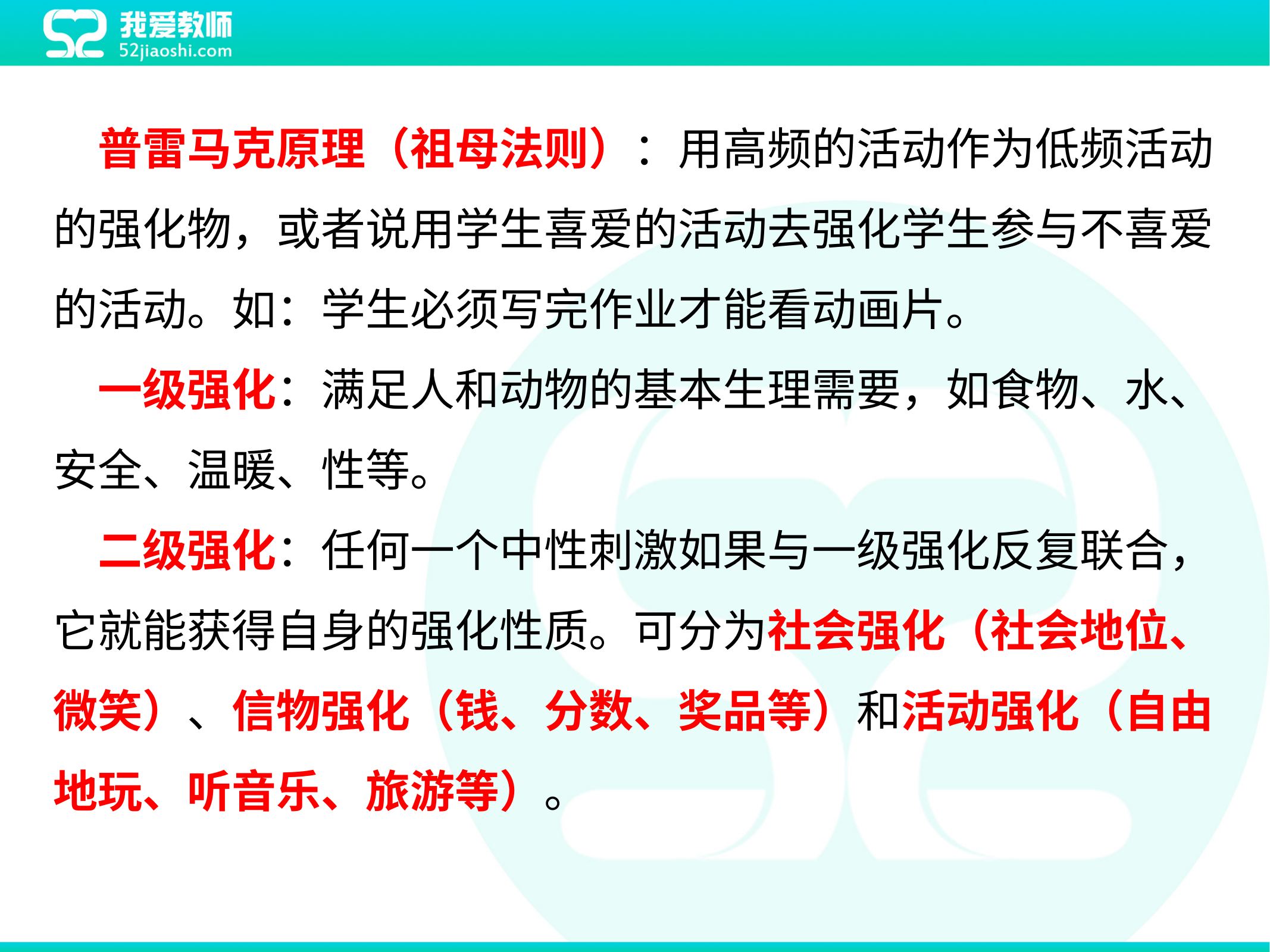

普雷马克原理（祖母法则）：用高频的活动作为低频活动的强化物，或者说用学生喜爱的活动去强化学生参与不喜爱的活动。如：学生必须写完作业才能看动画片。
一级强化：满足人和动物的基本生理需要，如食物、水、安全、温暖、性等。
二级强化：任何一个中性刺激如果与一级强化反复联合，它就能获得自身的强化性质。可分为社会强化（社会地位、微笑）、信物强化（钱、分数、奖品等）和活动强化（自由地玩、听音乐、旅游等）。